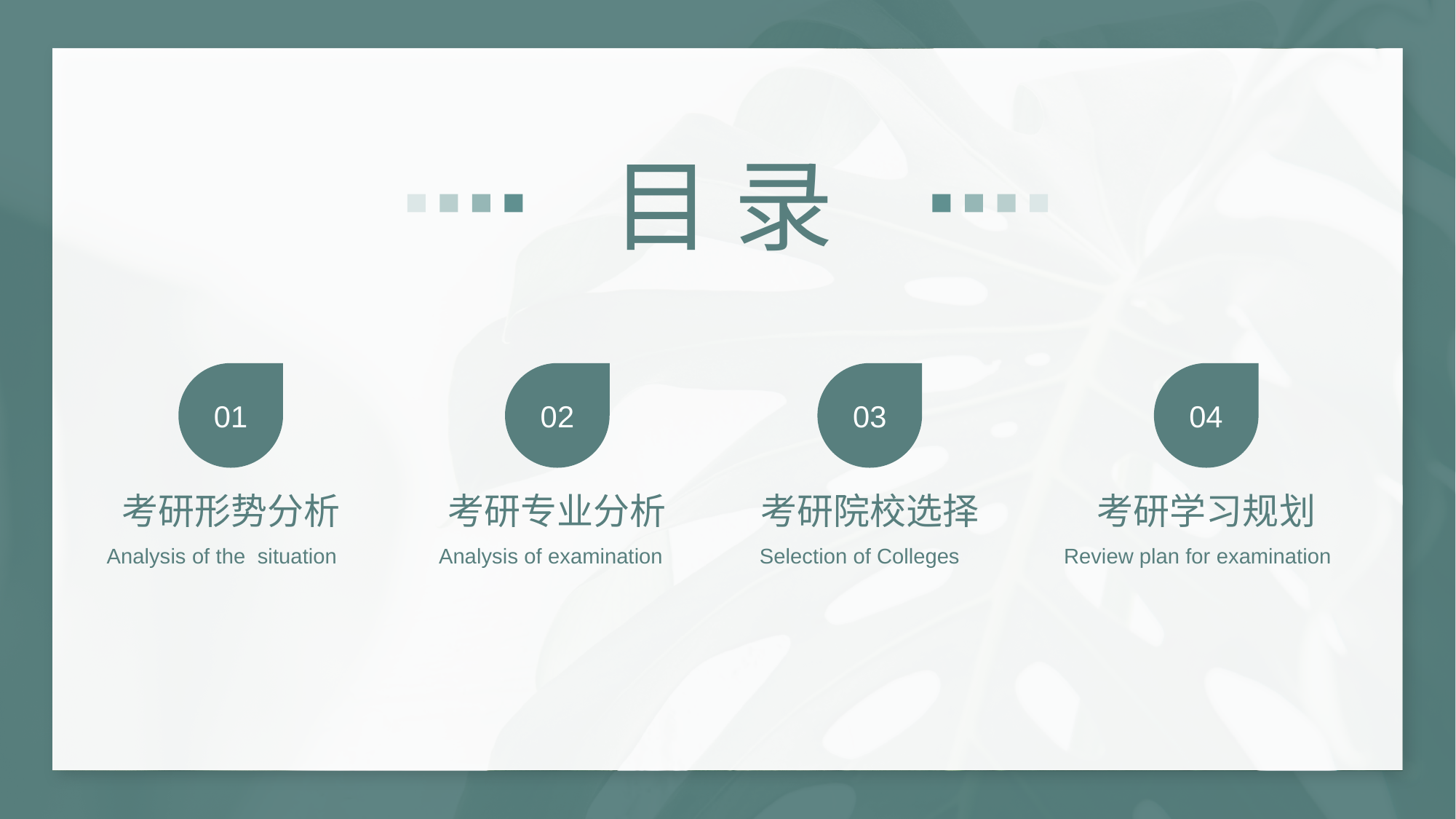

目 录

01
考研形势分析

Analysis of the  situation
02
考研专业分析
Analysis of examination
03
考研院校选择
Selection of Colleges
04
考研学习规划
Review plan for examination